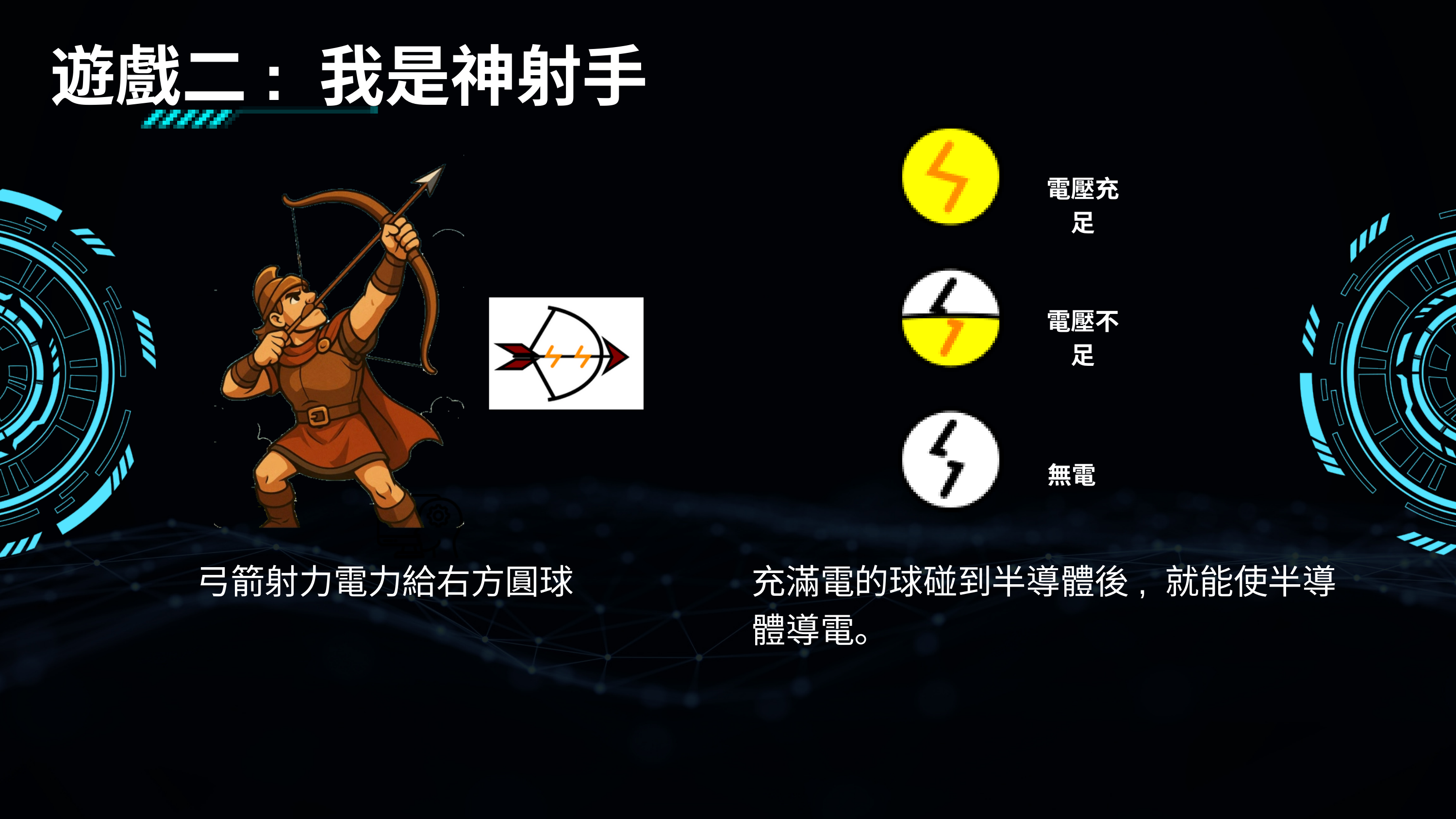

遊戲二: 我是神射手

電壓充足

電壓不足
無電

弓箭射力電力給右方圓球
充滿電的球碰到半導體後, 就能使半導體導電。